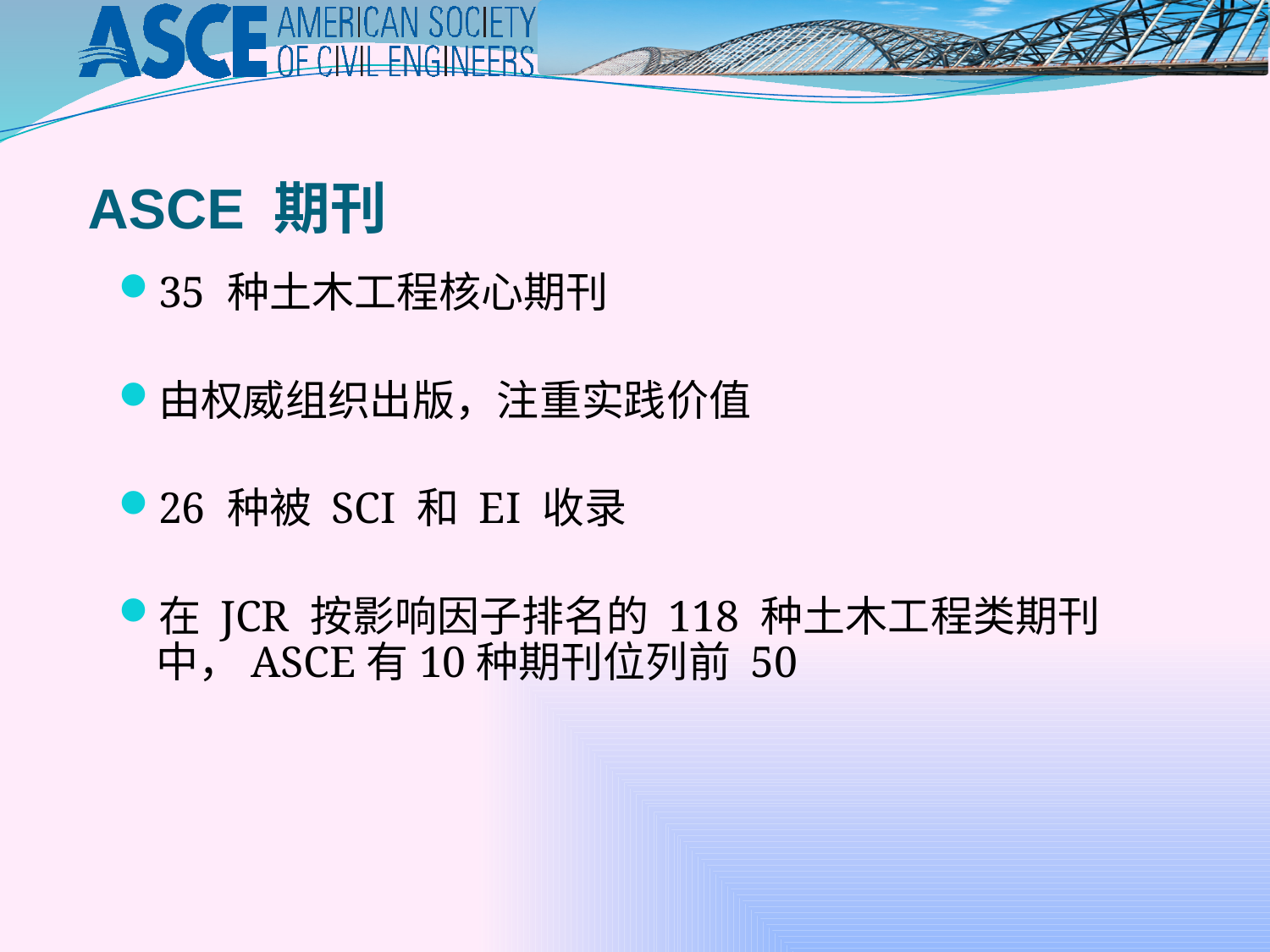

ASCE 期刊
35 种土木工程核心期刊

由权威组织出版，注重实践价值

26 种被 SCI 和 EI 收录

在 JCR 按影响因子排名的 118 种土木工程类期刊中，ASCE有10种期刊位列前 50